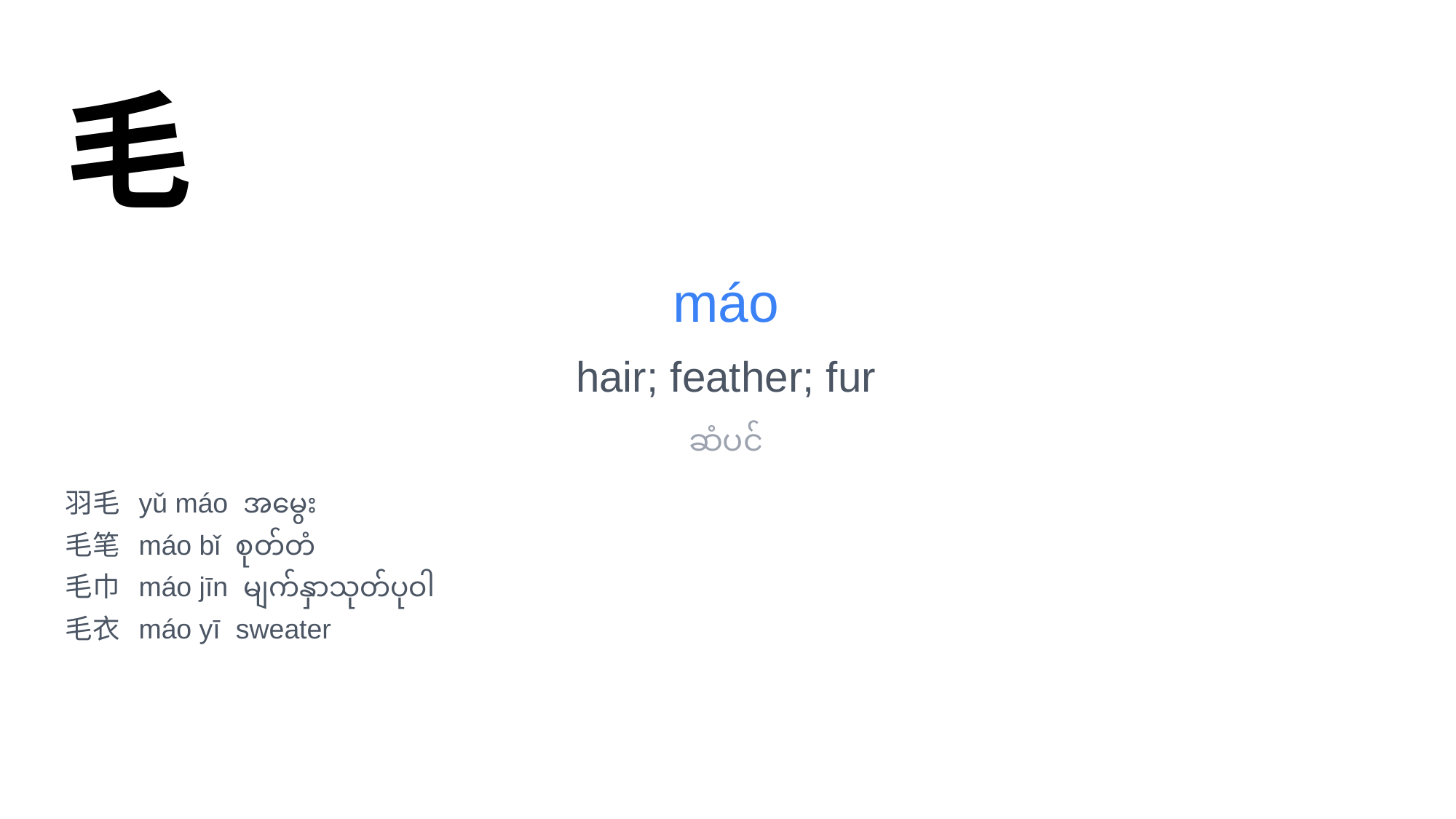

毛
máo
hair; feather; fur
ဆံပင်
羽毛  yǔ máo  အမွေး
毛笔  máo bǐ  စုတ်တံ
毛巾  máo jīn  မျက်နှာသုတ်ပုဝါ
毛衣  máo yī  sweater